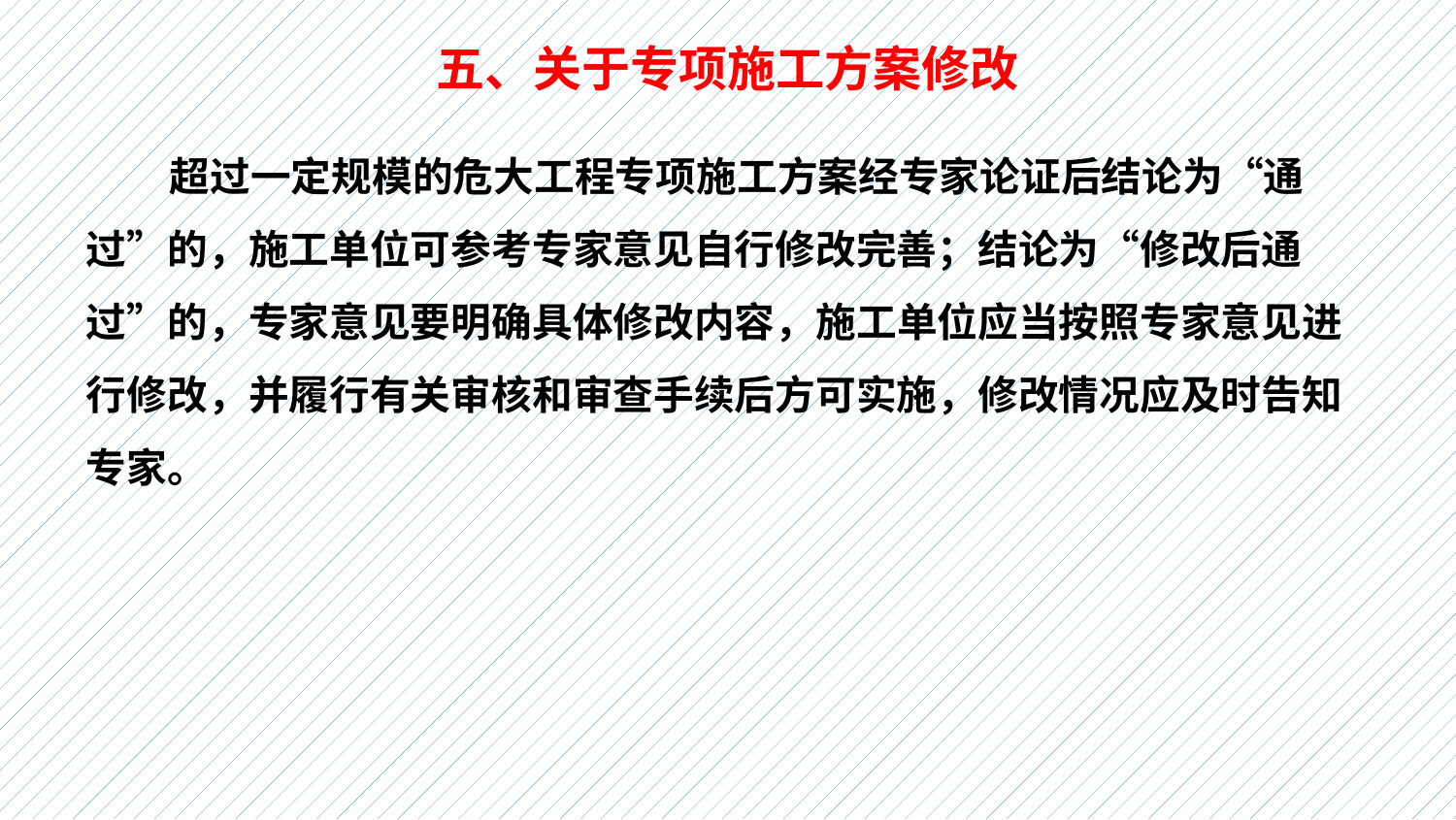

# 五、关于专项施工方案修改
        超过一定规模的危大工程专项施工方案经专家论证后结论为“通过”的，施工单位可参考专家意见自行修改完善；结论为“修改后通过”的，专家意见要明确具体修改内容，施工单位应当按照专家意见进行修改，并履行有关审核和审查手续后方可实施，修改情况应及时告知专家。